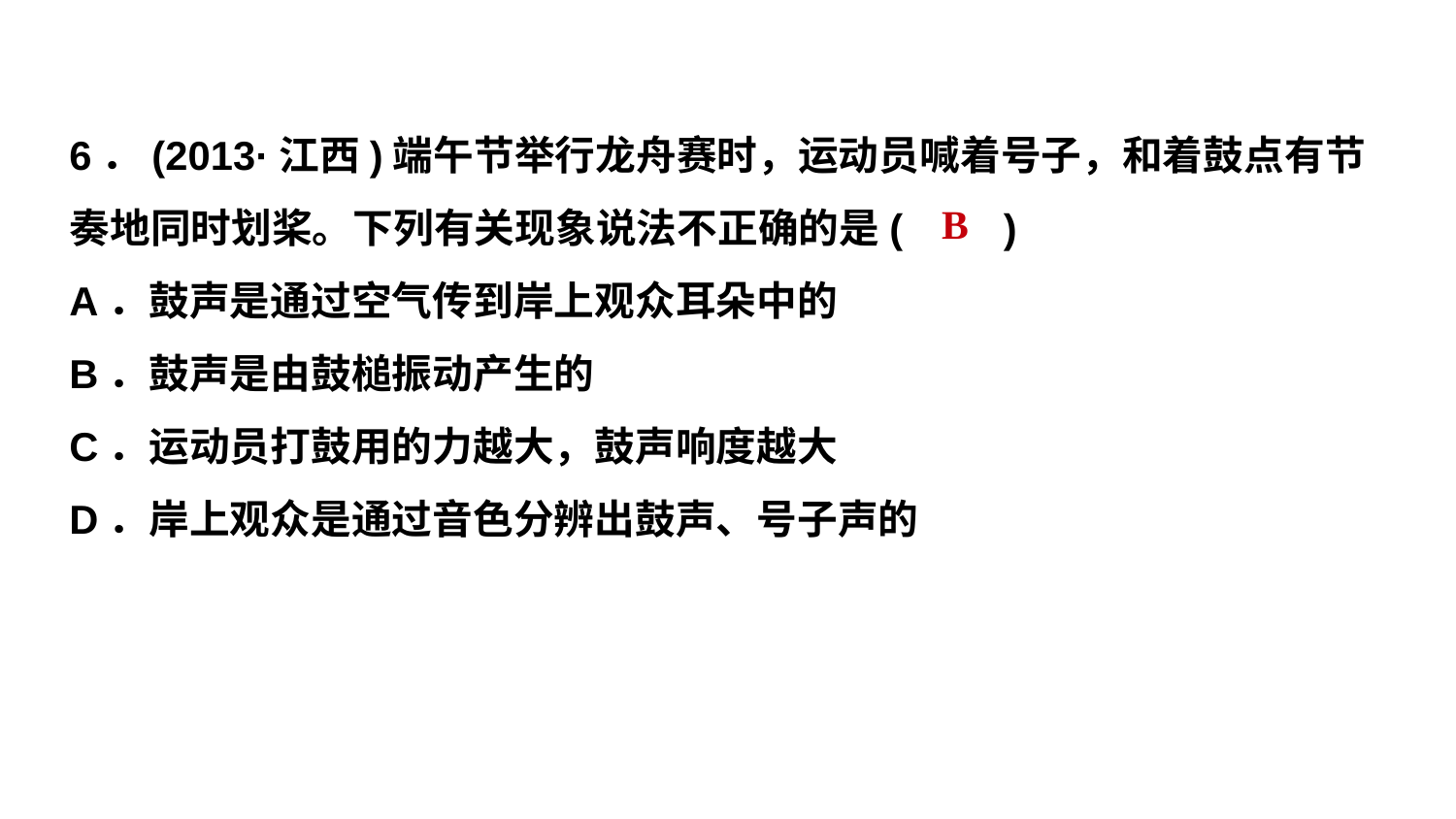

6．(2013·江西)端午节举行龙舟赛时，运动员喊着号子，和着鼓点有节
奏地同时划桨。下列有关现象说法不正确的是(　　)
A．鼓声是通过空气传到岸上观众耳朵中的
B．鼓声是由鼓槌振动产生的
C．运动员打鼓用的力越大，鼓声响度越大
D．岸上观众是通过音色分辨出鼓声、号子声的
B